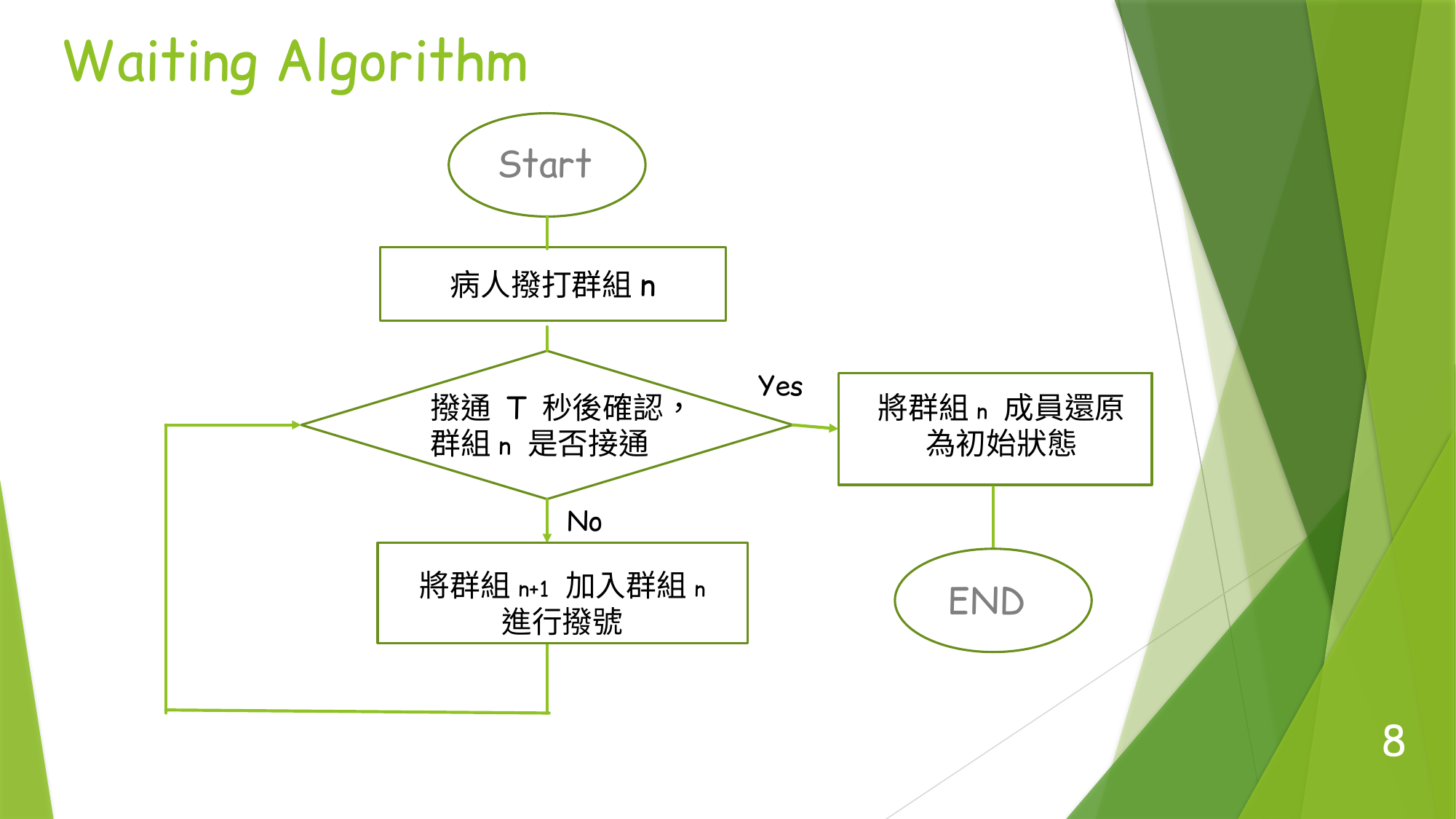

# Waiting Algorithm

Start

病人撥打群組n

Yes

撥通 T 秒後確認，
群組n 是否接通
將群組n 成員還原為初始狀態
No

將群組n+1 加入群組n 進行撥號

將群組n+1 加入群組n 進行撥號

END
8